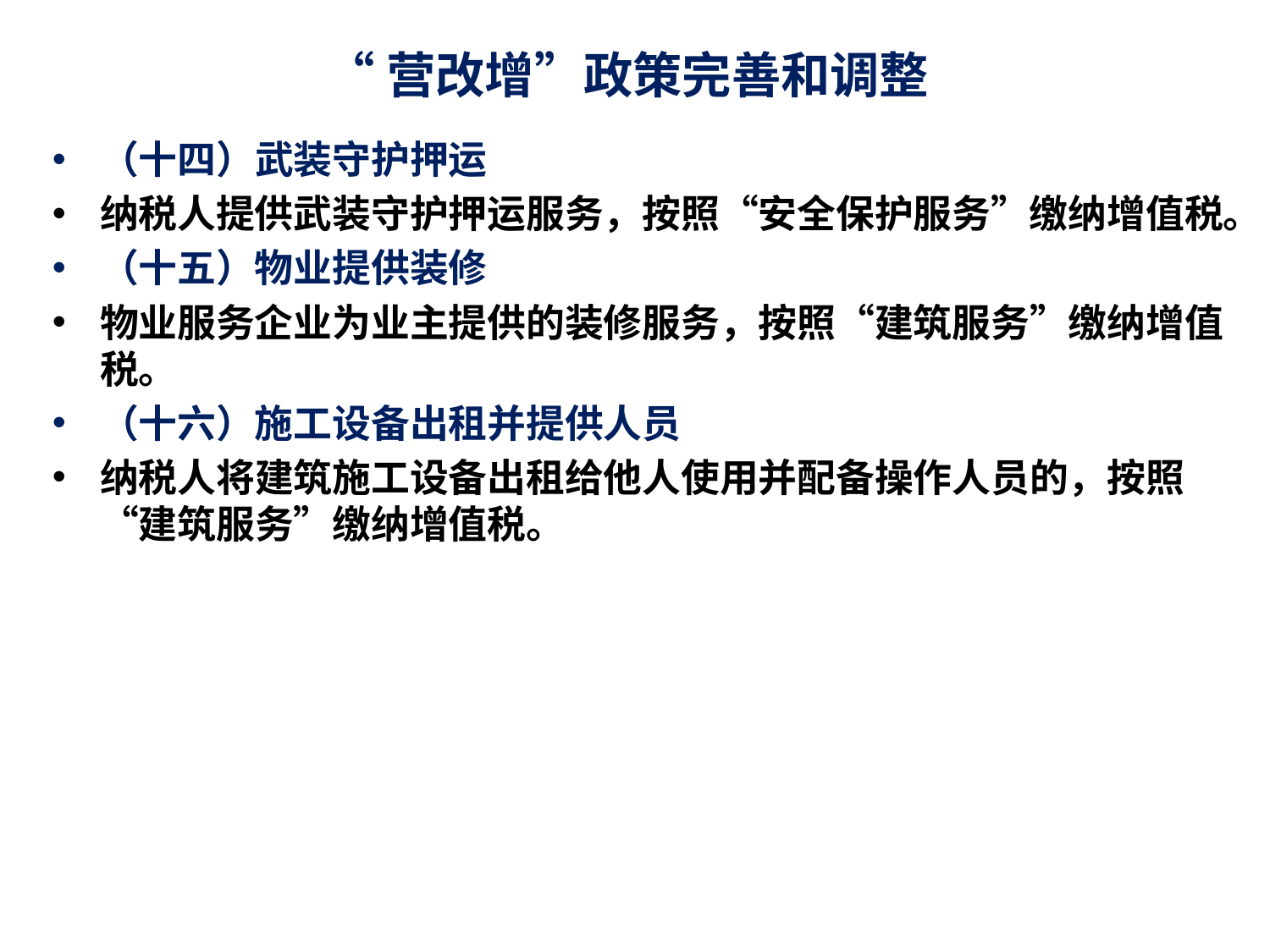

# “营改增”政策完善和调整
（十四）武装守护押运
纳税人提供武装守护押运服务，按照“安全保护服务”缴纳增值税。
（十五）物业提供装修
物业服务企业为业主提供的装修服务，按照“建筑服务”缴纳增值税。
（十六）施工设备出租并提供人员
纳税人将建筑施工设备出租给他人使用并配备操作人员的，按照“建筑服务”缴纳增值税。